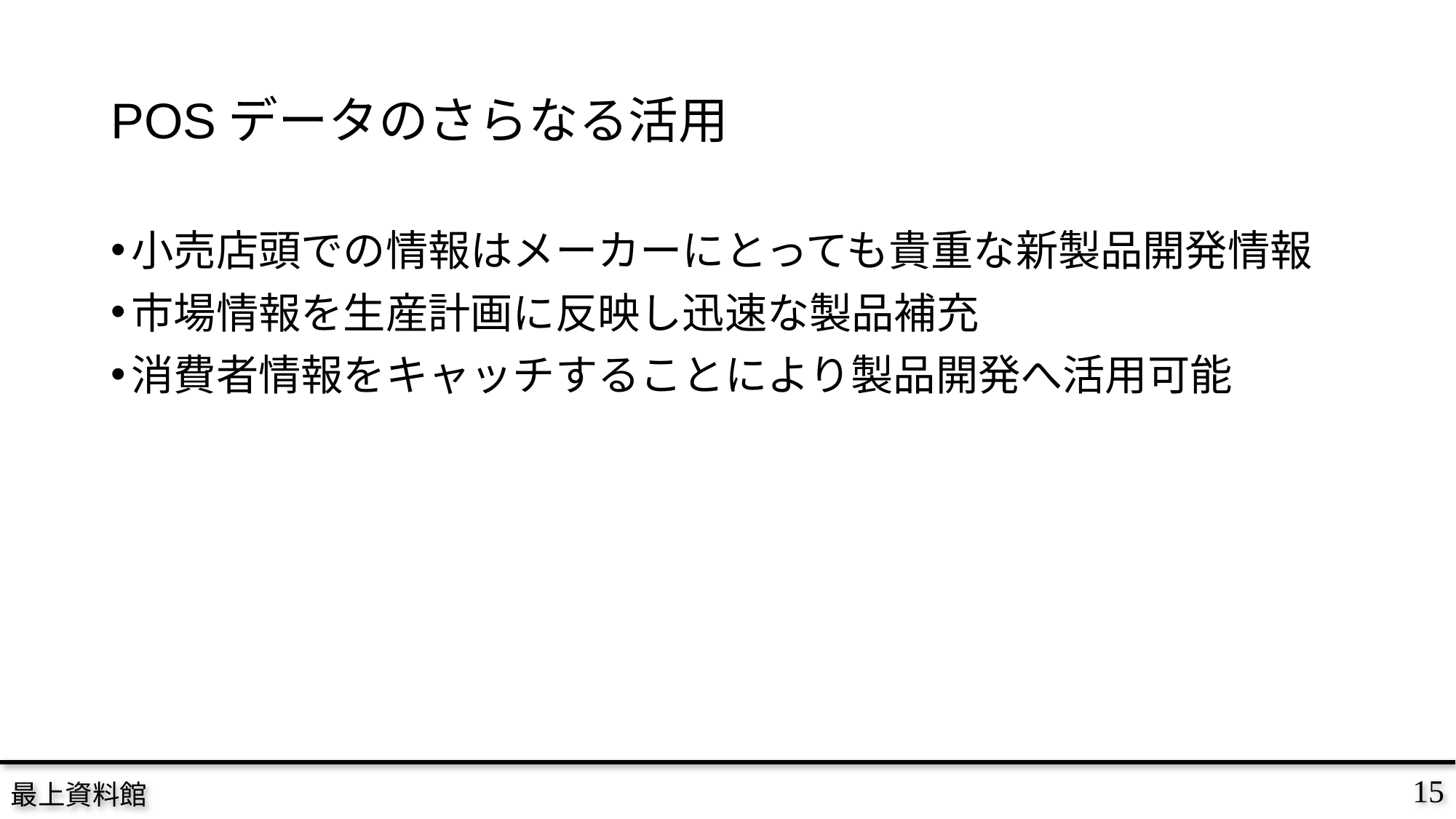

# POSデータのさらなる活用
小売店頭での情報はメーカーにとっても貴重な新製品開発情報
市場情報を生産計画に反映し迅速な製品補充
消費者情報をキャッチすることにより製品開発へ活用可能